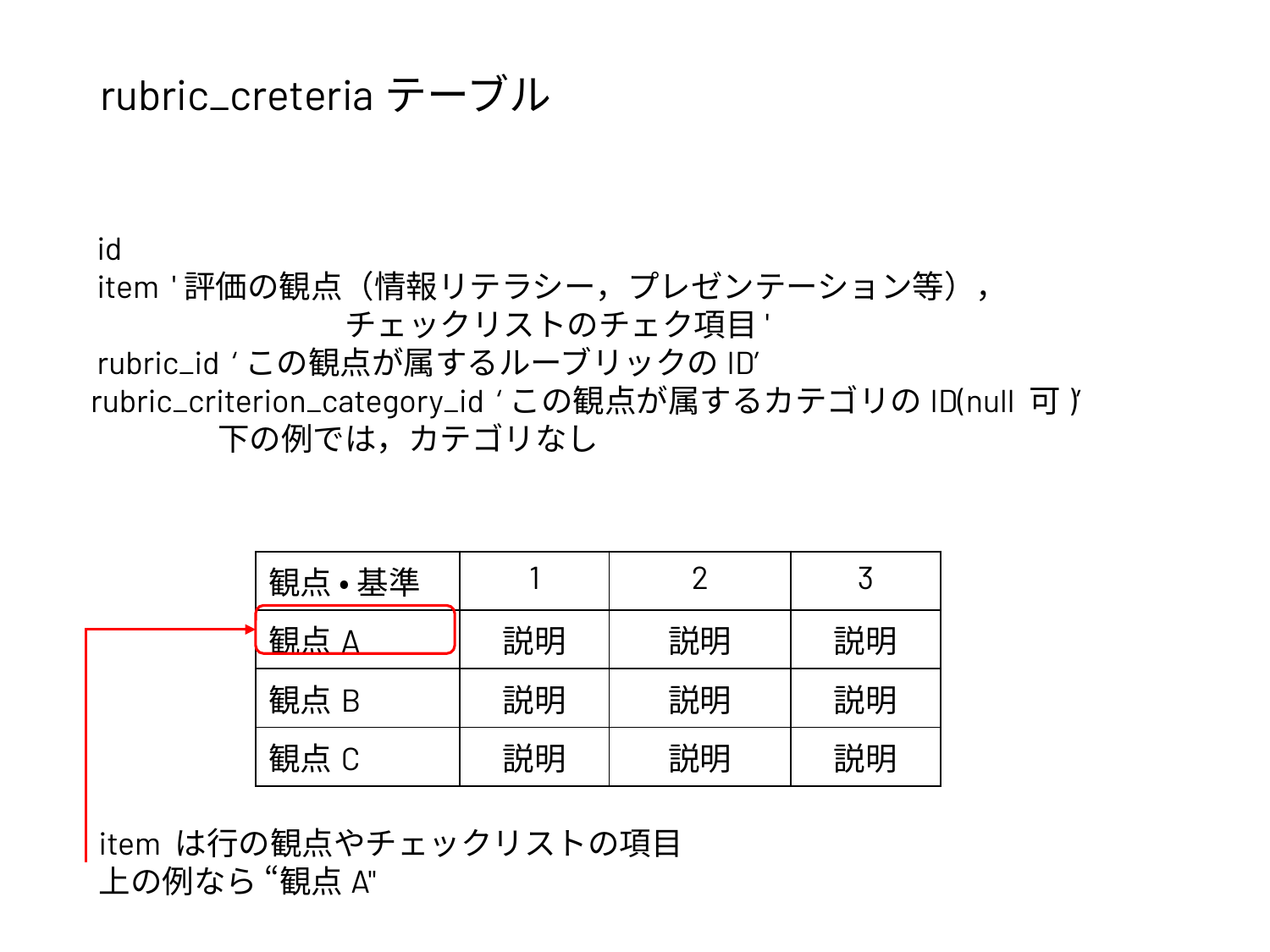

# rubric_creteriaテーブル
 id
 item  '評価の観点（情報リテラシー，プレゼンテーション等），
		チェックリストのチェク項目'
 rubric_id  ‘この観点が属するルーブリックのID’
rubric_criterion_category_id  ‘この観点が属するカテゴリのID(null 可)’
	下の例では，カテゴリなし
| 観点 ・ 基準 | 1 | 2 | 3 |
| --- | --- | --- | --- |
| 観点A | 説明 | 説明 | 説明 |
| 観点B | 説明 | 説明 | 説明 |
| 観点C | 説明 | 説明 | 説明 |

item は行の観点やチェックリストの項目
上の例なら “観点A"